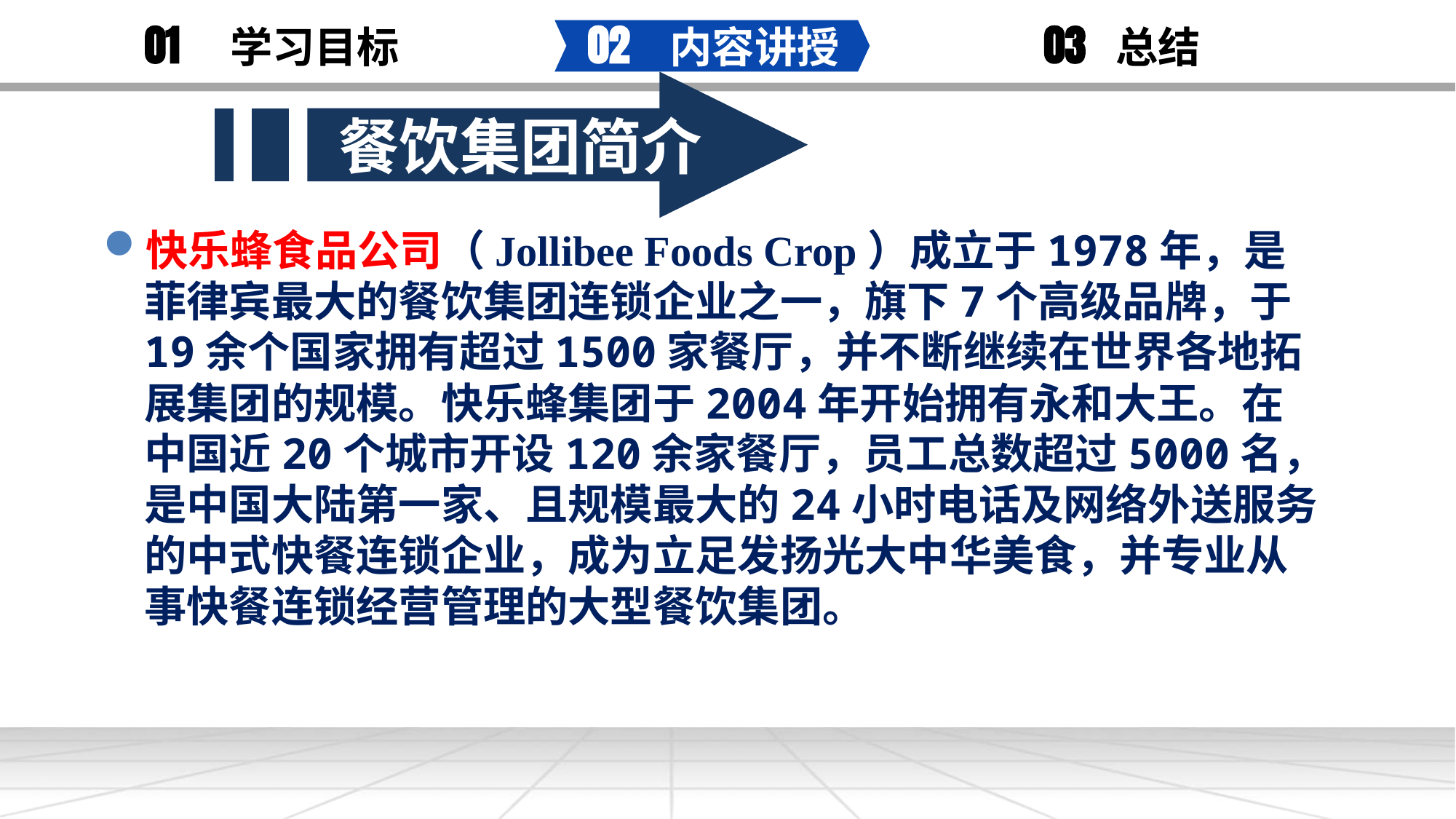

02   内容讲授
03  总结
01    学习目标
餐饮集团简介

明 年 工 作 计 划
快乐蜂食品公司（Jollibee Foods Crop）成立于1978年，是菲律宾最大的餐饮集团连锁企业之一，旗下7个高级品牌，于19余个国家拥有超过1500家餐厅，并不断继续在世界各地拓展集团的规模。快乐蜂集团于2004年开始拥有永和大王。在中国近20个城市开设120余家餐厅，员工总数超过5000名，是中国大陆第一家、且规模最大的24小时电话及网络外送服务的中式快餐连锁企业，成为立足发扬光大中华美食，并专业从事快餐连锁经营管理的大型餐饮集团。